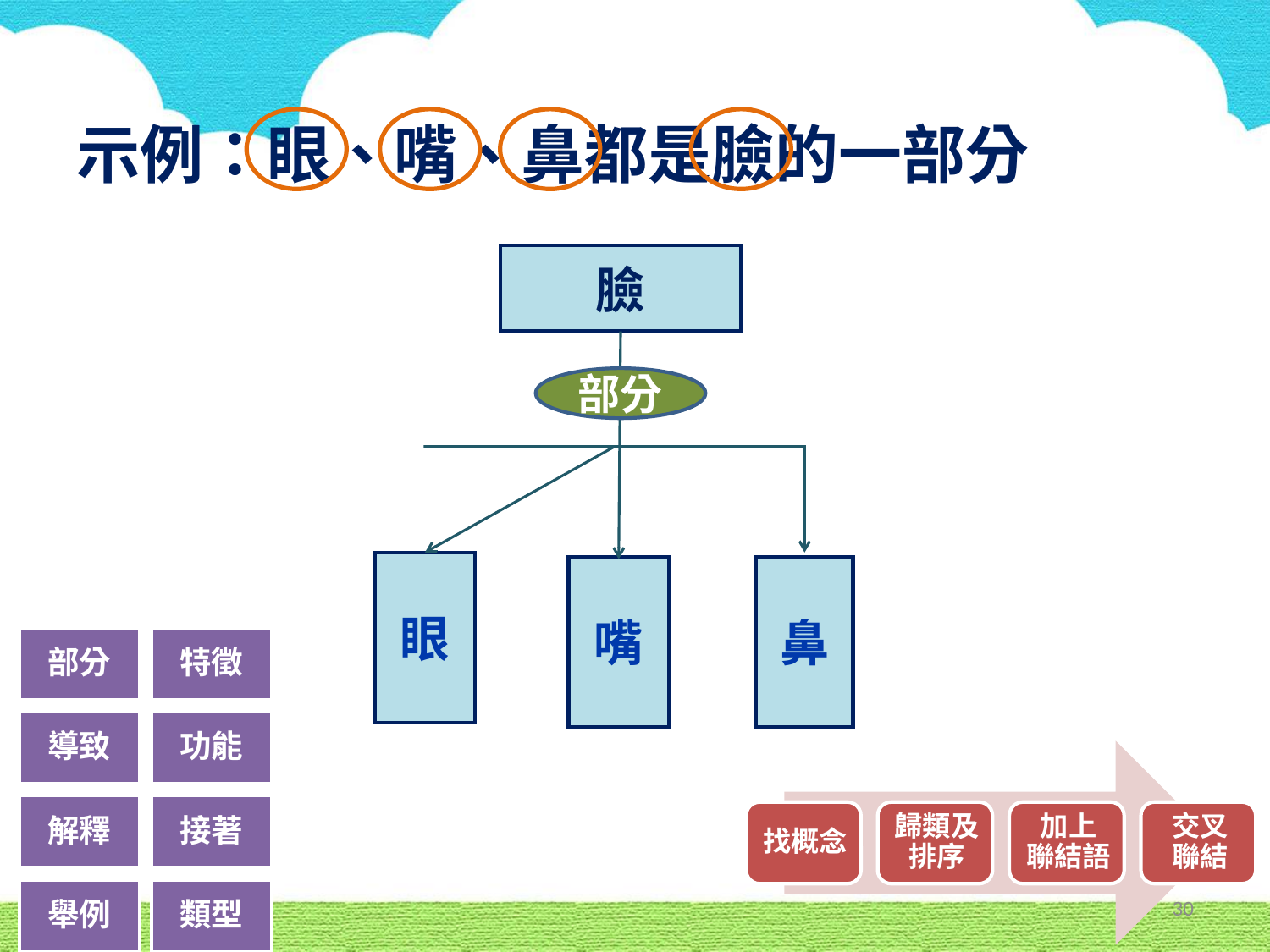

# 示例：眼、嘴、鼻都是臉的一部分

臉
部分

眼
嘴
鼻
部分
特徵
導致
功能
解釋
接著
舉例
類型
找概念
歸類及排序
加上 聯結語
交叉 聯結
30